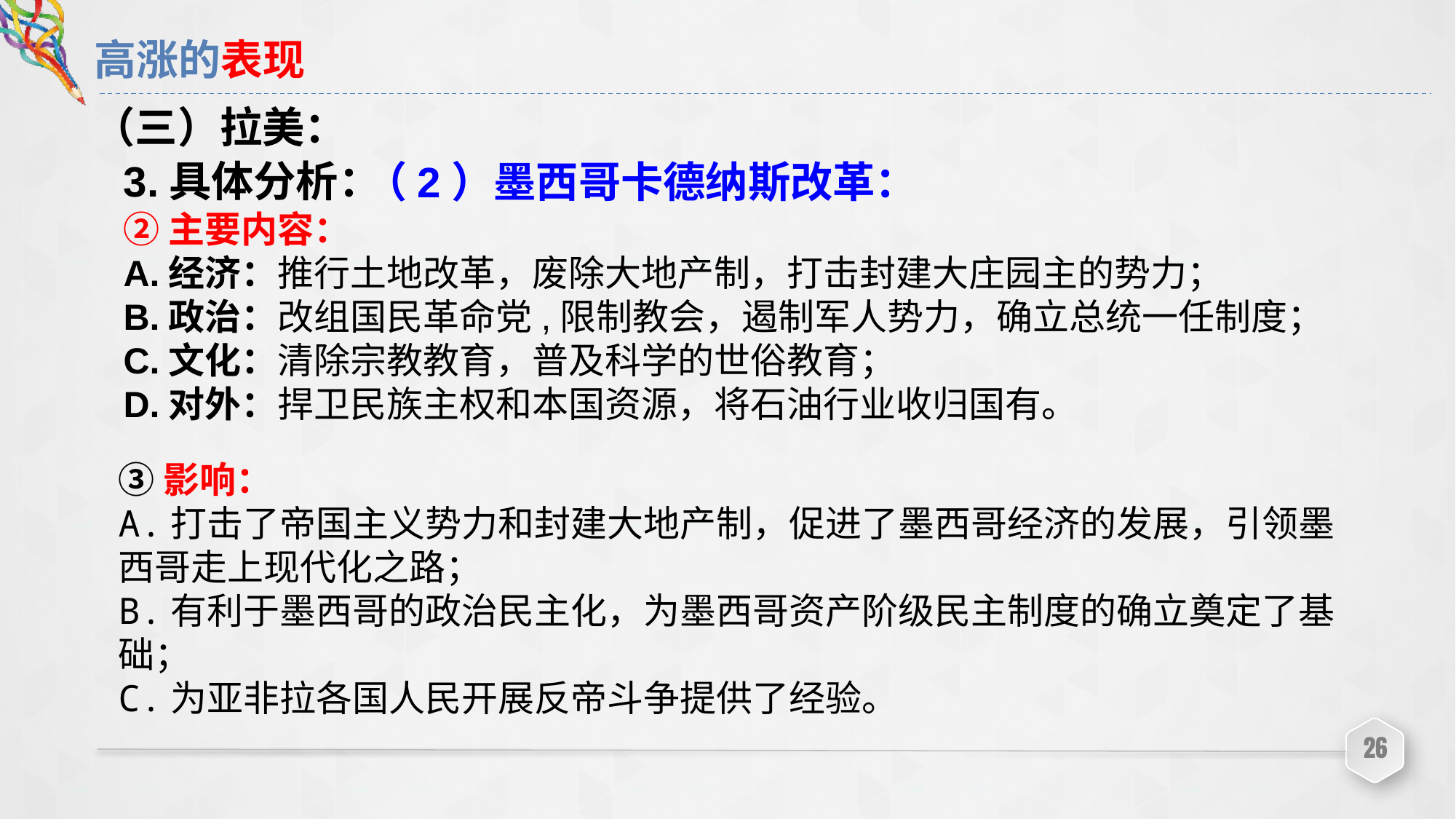

# 高涨的表现
（三）拉美：
3.具体分析：
（2）墨西哥卡德纳斯改革：
②主要内容：
A.经济：推行土地改革，废除大地产制，打击封建大庄园主的势力；
B.政治：改组国民革命党,限制教会，遏制军人势力，确立总统一任制度；
C.文化：清除宗教教育，普及科学的世俗教育；
D.对外：捍卫民族主权和本国资源，将石油行业收归国有。
③影响：
A.打击了帝国主义势力和封建大地产制，促进了墨西哥经济的发展，引领墨西哥走上现代化之路；
B.有利于墨西哥的政治民主化，为墨西哥资产阶级民主制度的确立奠定了基础；
C.为亚非拉各国人民开展反帝斗争提供了经验。
26